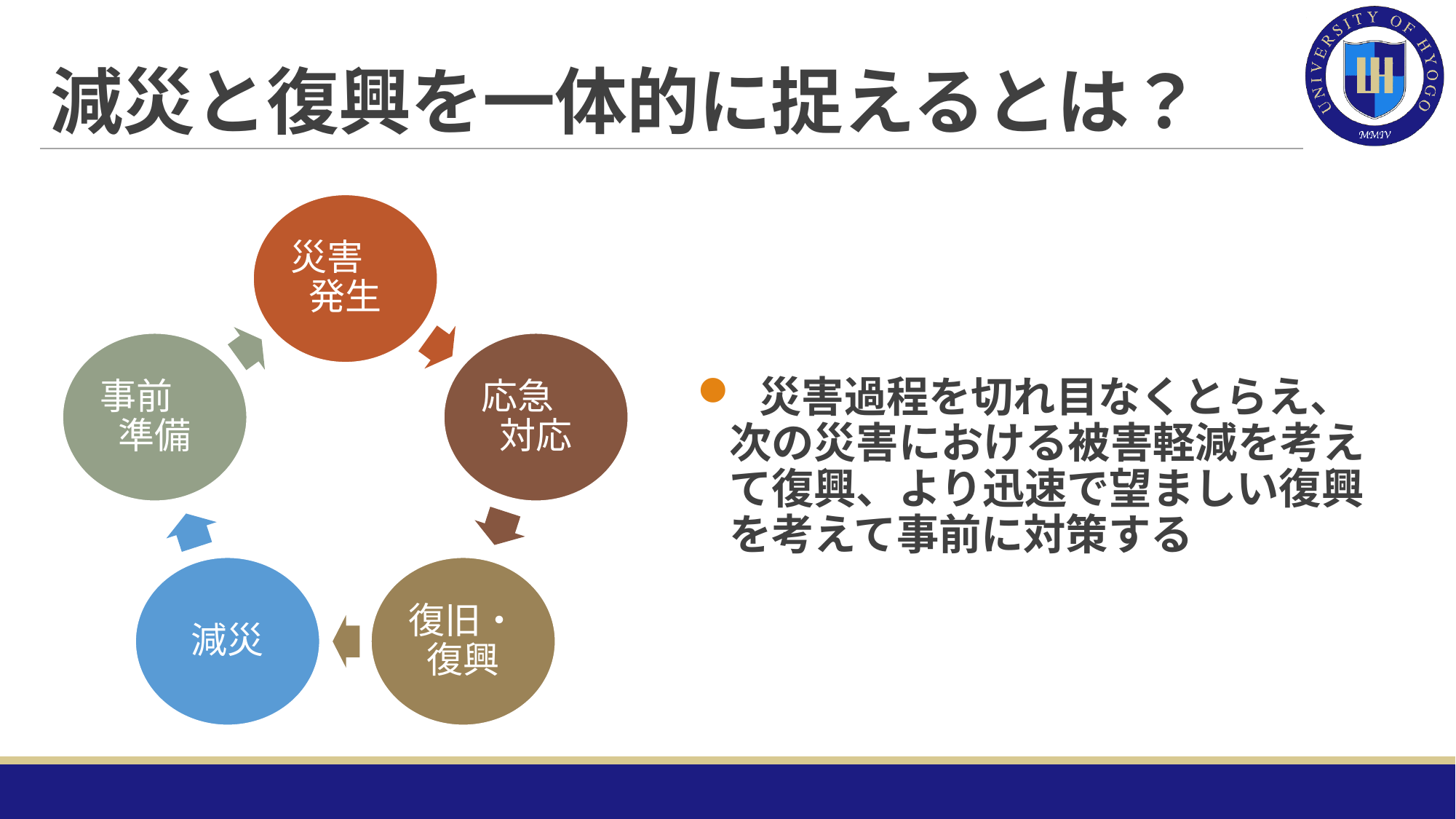

# 減災と復興を一体的に捉えるとは？

災害　発生

事前　準備
応急　対応

減災
復旧・復興

 災害過程を切れ目なくとらえ、次の災害における被害軽減を考えて復興、より迅速で望ましい復興を考えて事前に対策する